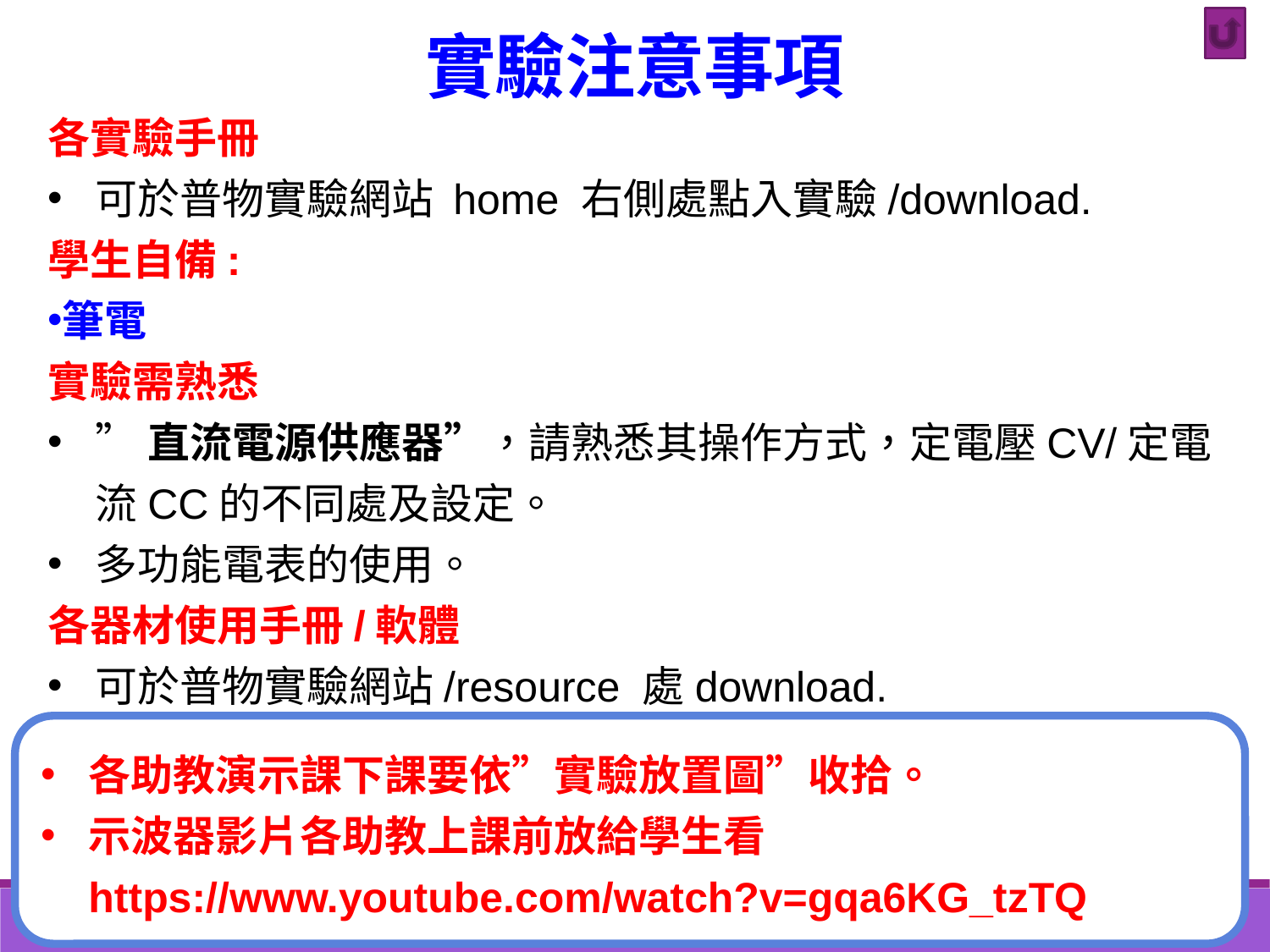

實驗注意事項

各實驗手冊
可於普物實驗網站 home 右側處點入實驗/download.
學生自備:
筆電
實驗需熟悉
”直流電源供應器”，請熟悉其操作方式，定電壓CV/定電流CC的不同處及設定。
多功能電表的使用。
各器材使用手冊/軟體
可於普物實驗網站/resource 處download.
各助教演示課下課要依”實驗放置圖”收拾。
示波器影片各助教上課前放給學生看 https://www.youtube.com/watch?v=gqa6KG_tzTQ